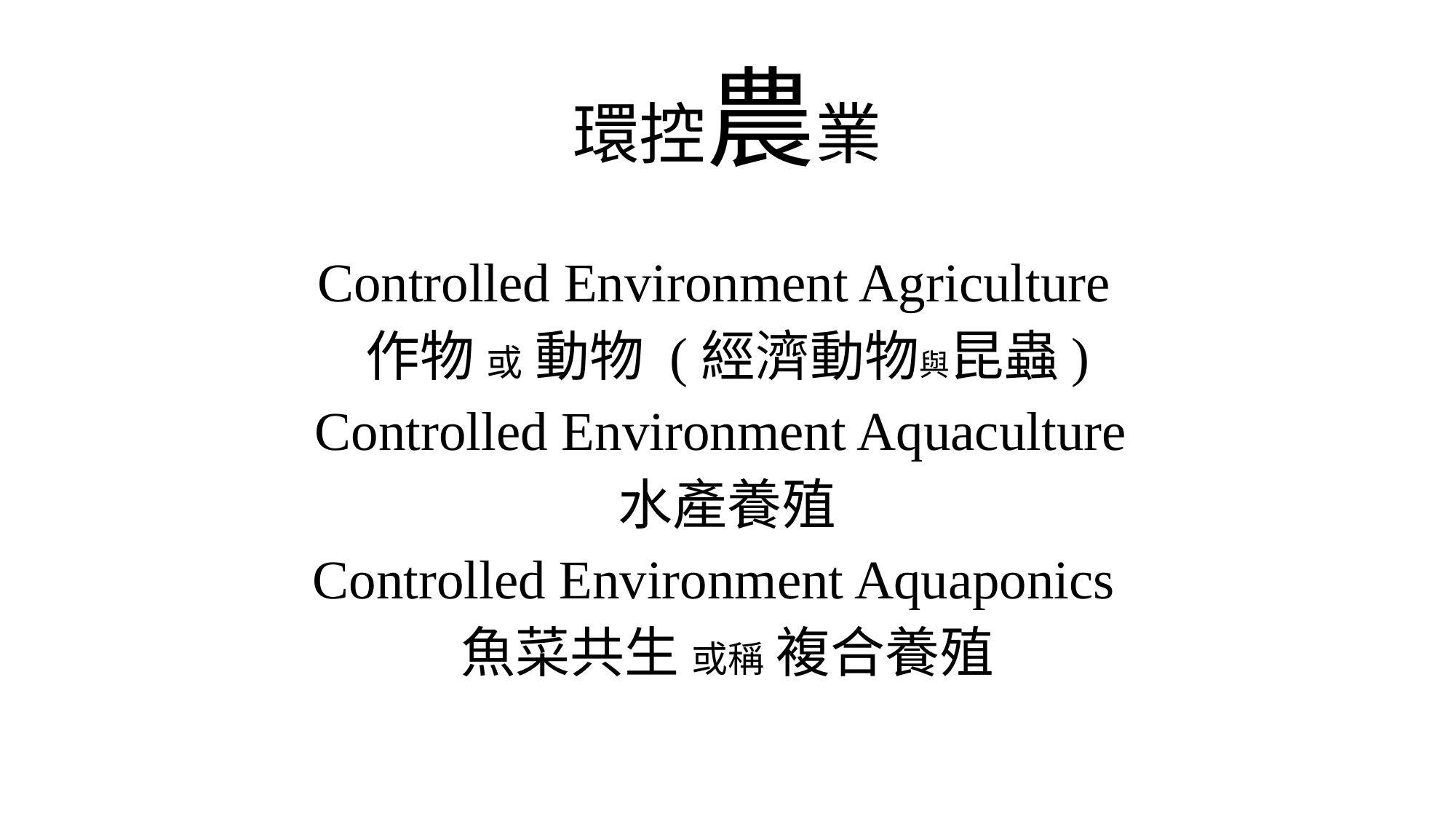

# 環控農業
Controlled Environment Agriculture
作物 或 動物 (經濟動物與昆蟲)
Controlled Environment Aquaculture
水產養殖
Controlled Environment Aquaponics
魚菜共生 或稱 複合養殖